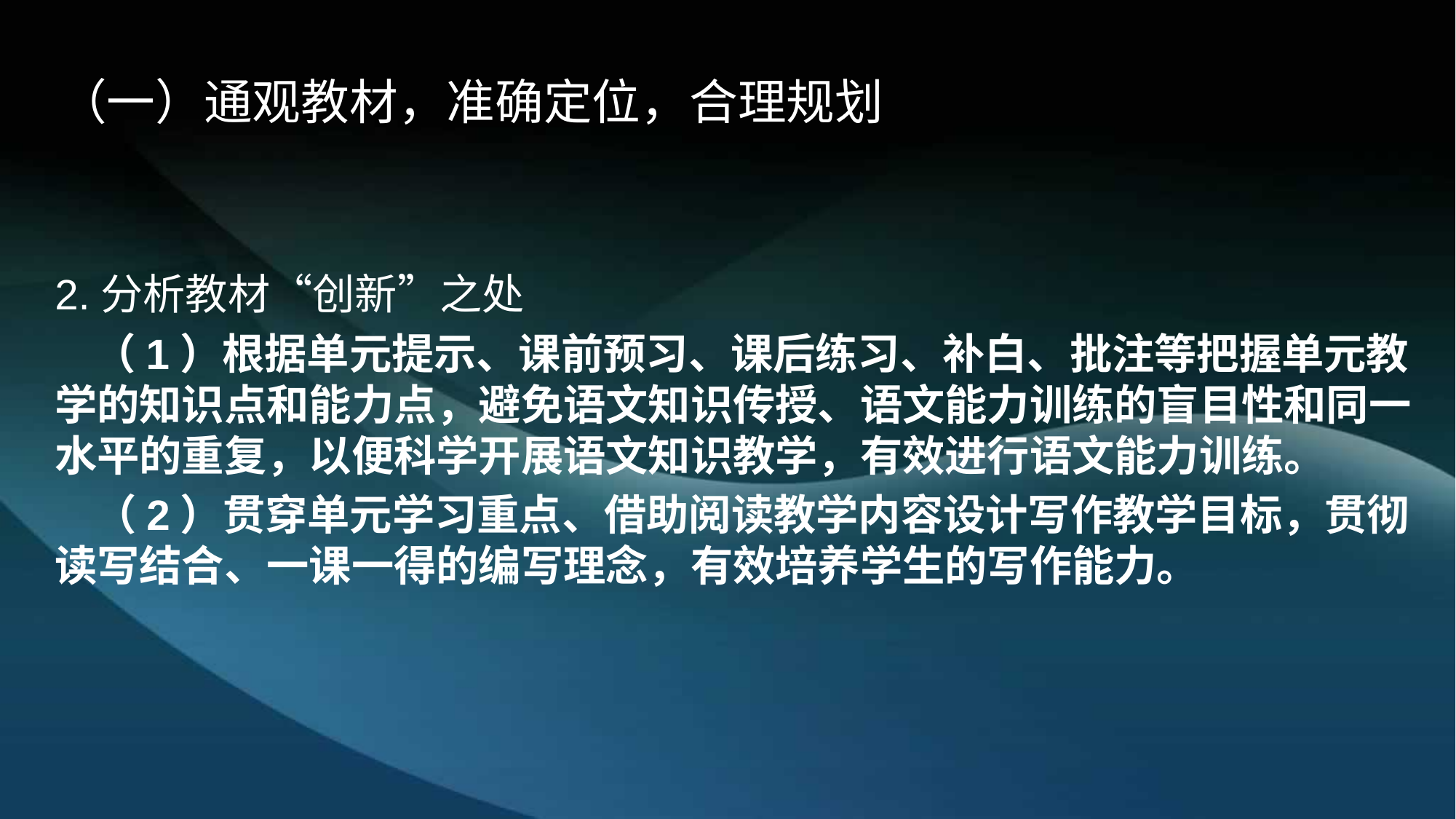

# （一）通观教材，准确定位，合理规划

2.分析教材“创新”之处
   （1）根据单元提示、课前预习、课后练习、补白、批注等把握单元教学的知识点和能力点，避免语文知识传授、语文能力训练的盲目性和同一水平的重复，以便科学开展语文知识教学，有效进行语文能力训练。
   （2）贯穿单元学习重点、借助阅读教学内容设计写作教学目标，贯彻读写结合、一课一得的编写理念，有效培养学生的写作能力。